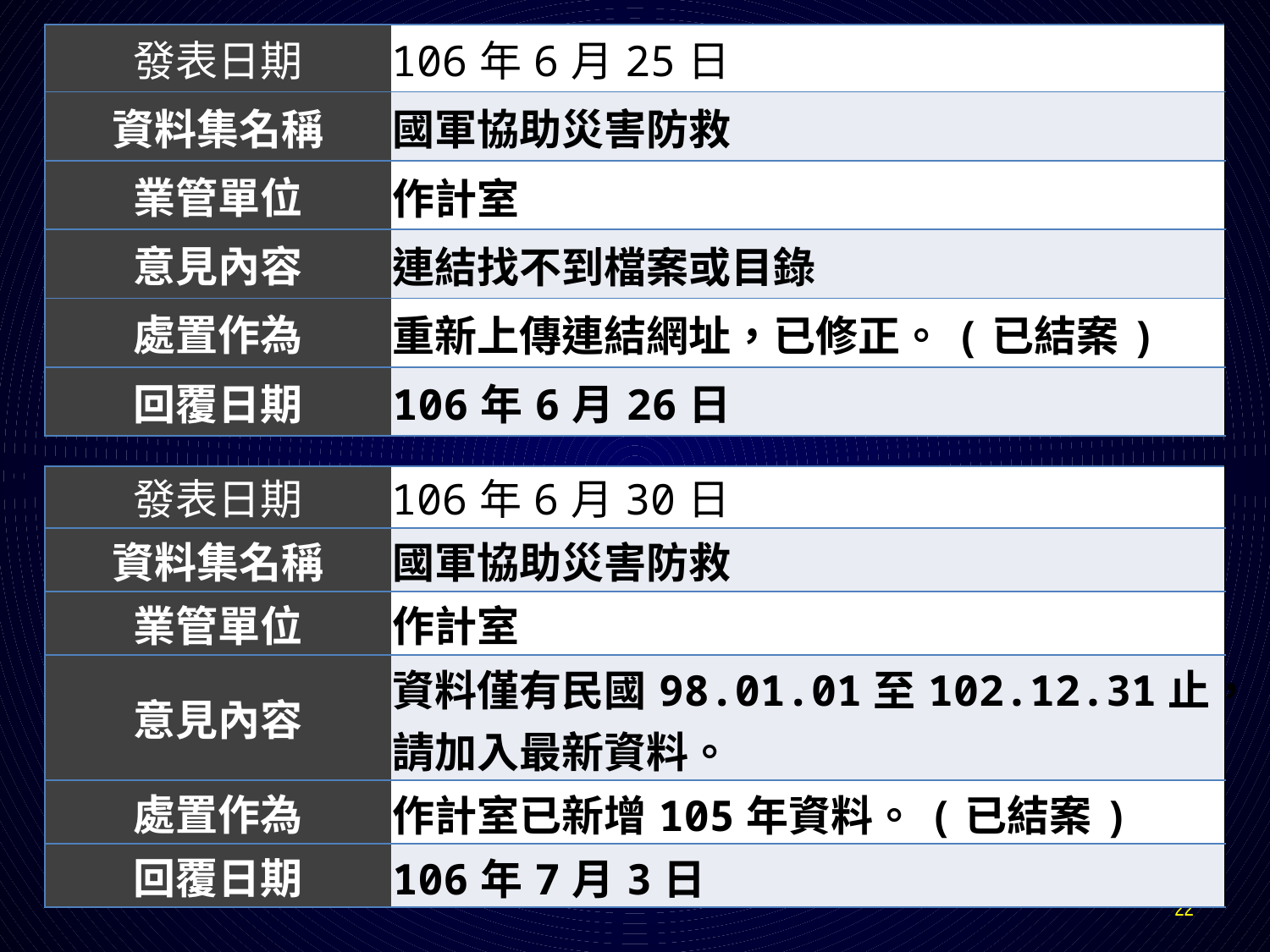

| 發表日期 | 106年6月25日 |
| --- | --- |
| 資料集名稱 | 國軍協助災害防救 |
| 業管單位 | 作計室 |
| 意見內容 | 連結找不到檔案或目錄 |
| 處置作為 | 重新上傳連結網址，已修正。(已結案) |
| 回覆日期 | 106年6月26日 |
| 發表日期 | 106年6月30日 |
| --- | --- |
| 資料集名稱 | 國軍協助災害防救 |
| 業管單位 | 作計室 |
| 意見內容 | 資料僅有民國98.01.01至102.12.31止，請加入最新資料。 |
| 處置作為 | 作計室已新增105年資料。(已結案) |
| 回覆日期 | 106年7月3日 |
22